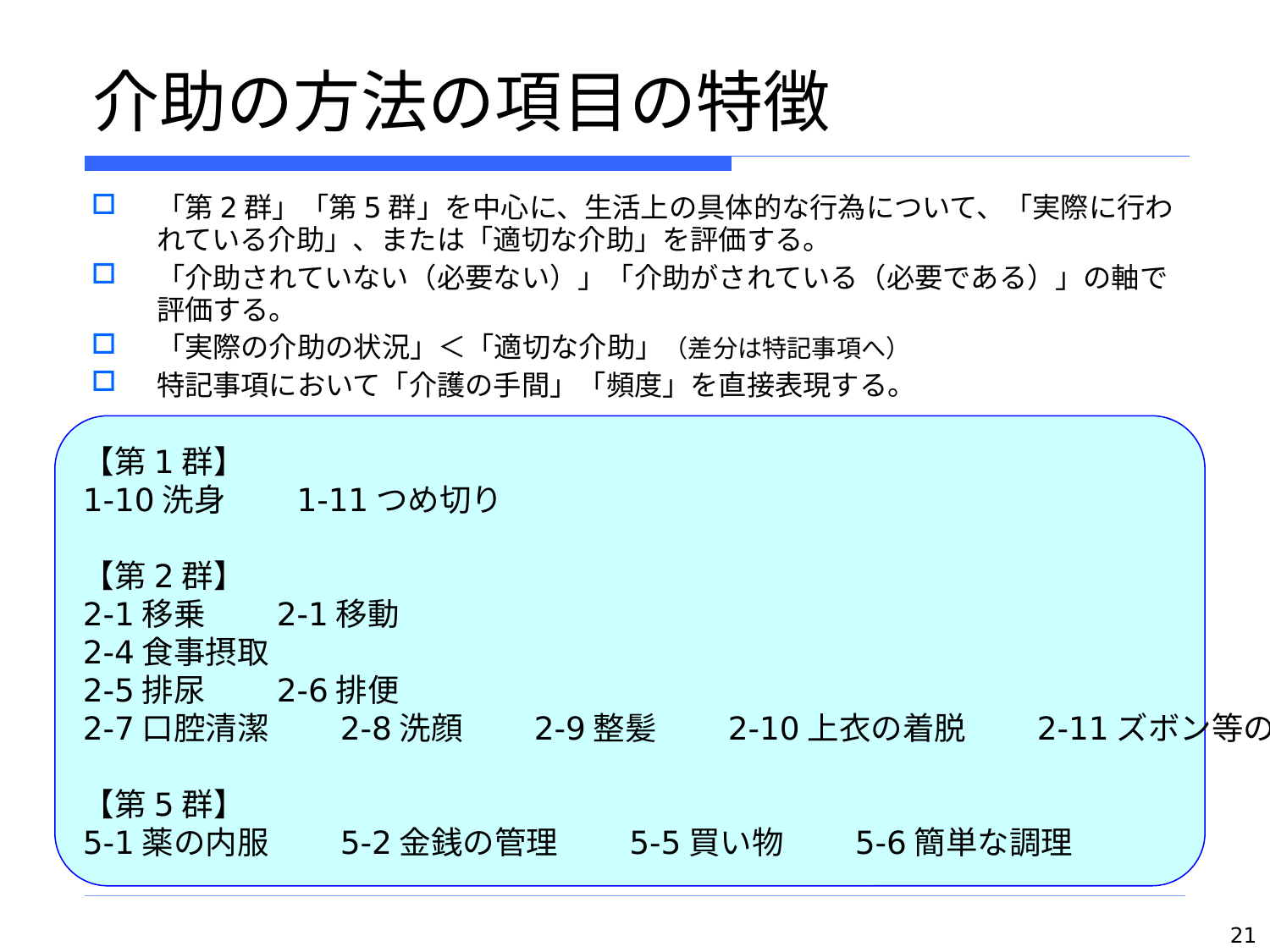

# 介助の方法の項目の特徴
「第2群」「第5群」を中心に、生活上の具体的な行為について、「実際に行われている介助」、または「適切な介助」を評価する。
「介助されていない（必要ない）」「介助がされている（必要である）」の軸で評価する。
「実際の介助の状況」＜「適切な介助」（差分は特記事項へ）
特記事項において「介護の手間」「頻度」を直接表現する。
【第1群】
1-10洗身　　1-11つめ切り

【第2群】
2-1移乗　　2-1移動
2-4食事摂取
2-5排尿　　2-6排便
2-7口腔清潔　　2-8洗顔　　2-9整髪　　2-10上衣の着脱　　2-11ズボン等の着脱

【第5群】
5-1薬の内服　　5-2金銭の管理　　5-5買い物　　5-6簡単な調理
21